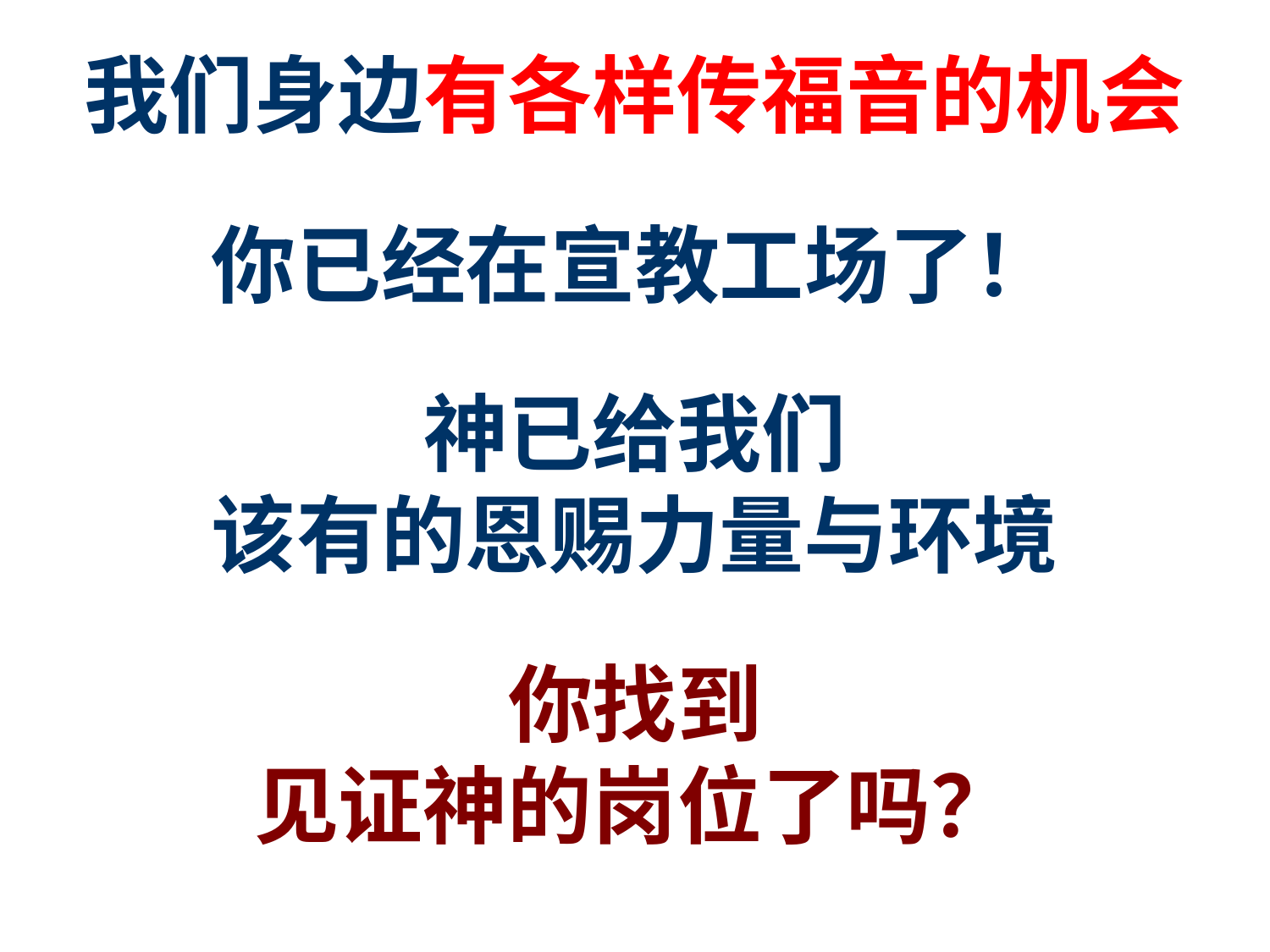

我们身边有各样传福音的机会

你已经在宣教工场了！

神已给我们
该有的恩赐力量与环境

你找到
见证神的岗位了吗？
55